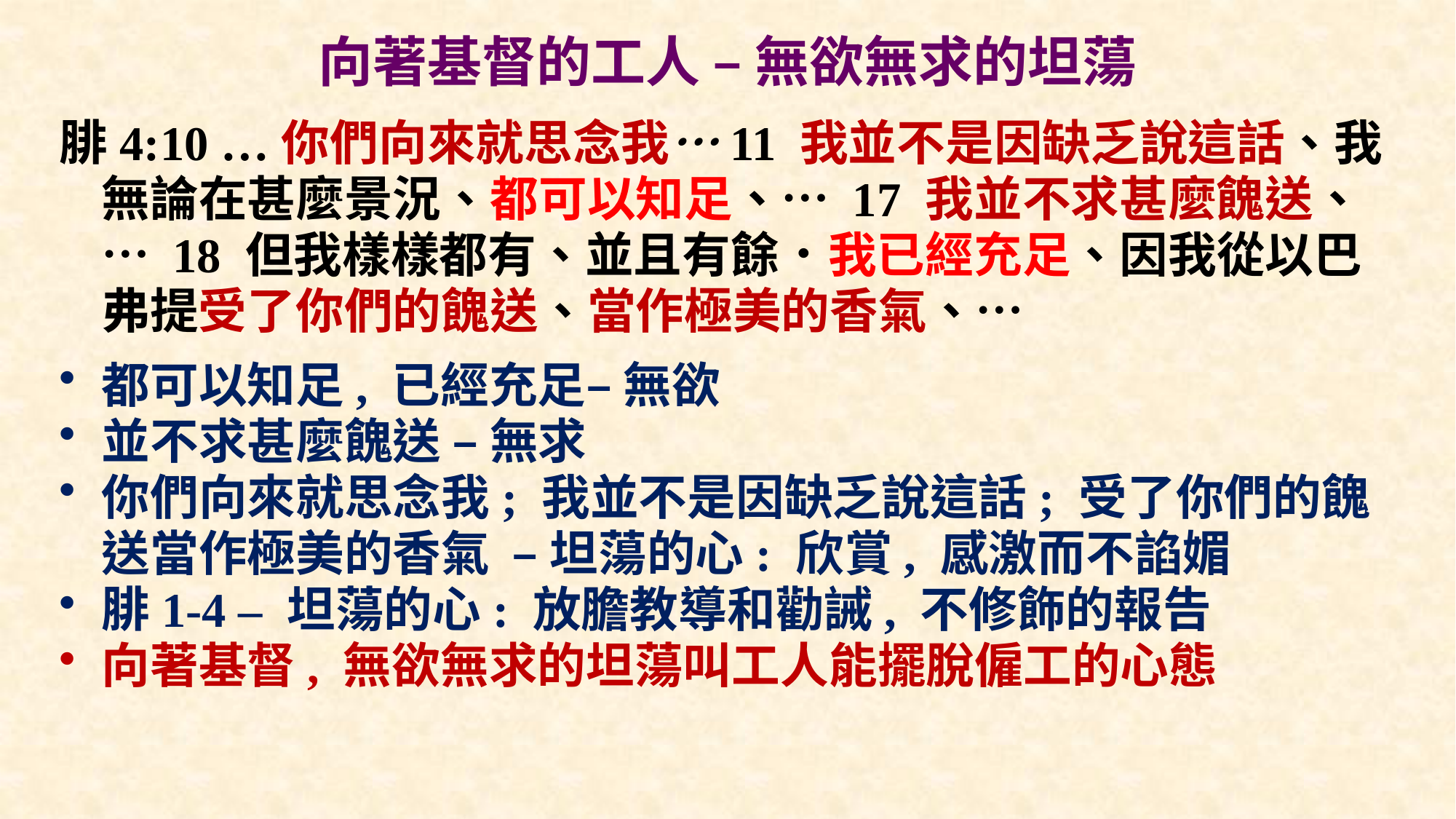

# 向著基督的工人 – 無欲無求的坦蕩
腓4:10 …你們向來就思念我…11 我並不是因缺乏說這話、我無論在甚麼景況、都可以知足、… 17 我並不求甚麼餽送、… 18 但我樣樣都有、並且有餘．我已經充足、因我從以巴弗提受了你們的餽送、當作極美的香氣、…
都可以知足, 已經充足– 無欲
並不求甚麼餽送 – 無求
你們向來就思念我; 我並不是因缺乏說這話; 受了你們的餽送當作極美的香氣  – 坦蕩的心: 欣賞, 感激而不諂媚
腓1-4 – 坦蕩的心: 放膽教導和勸誡, 不修飾的報告
向著基督, 無欲無求的坦蕩叫工人能擺脫僱工的心態